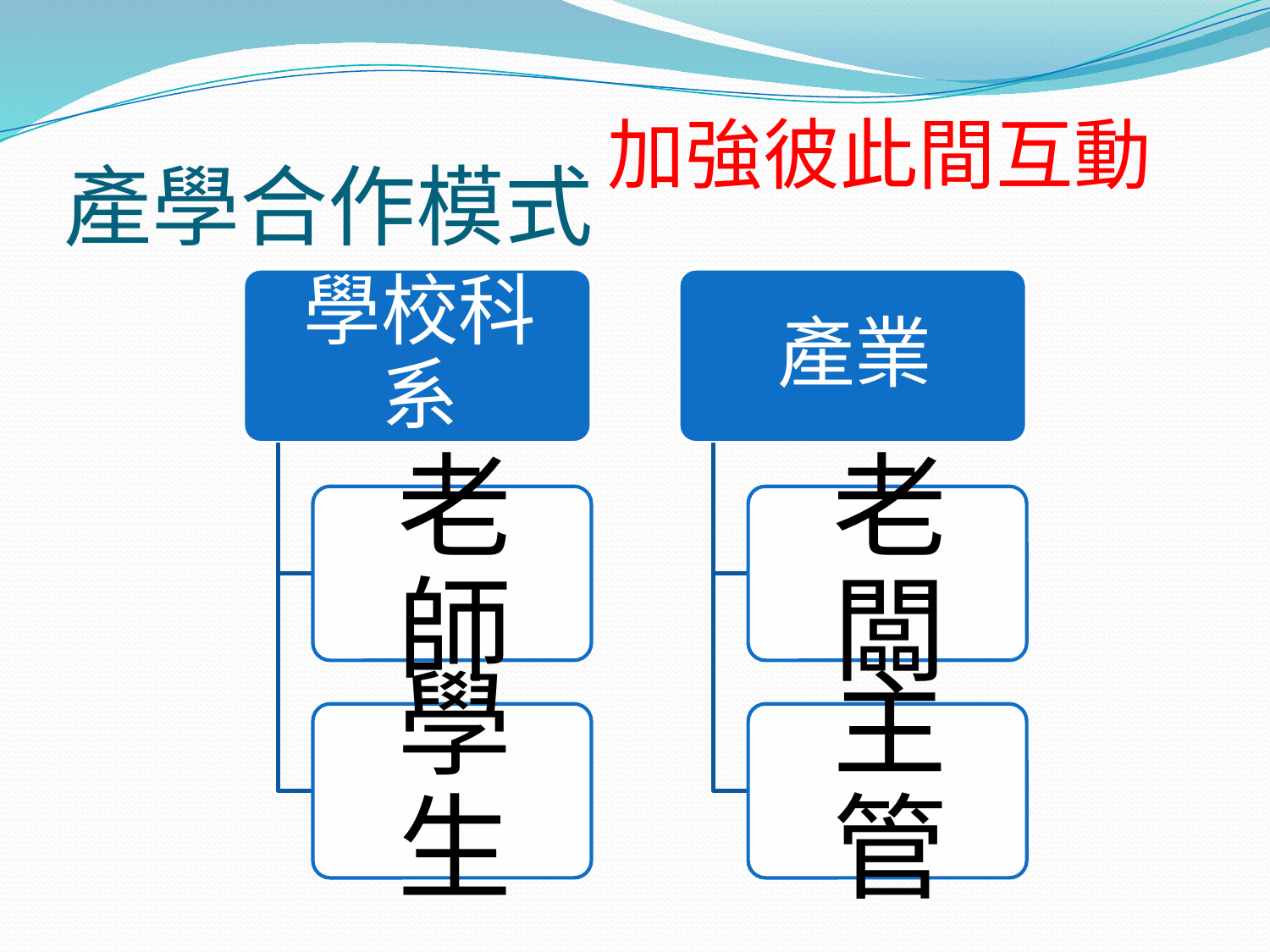

# 產學合作模式
加強彼此間互動
學校科系
老師
學生
產業
老闆
主管